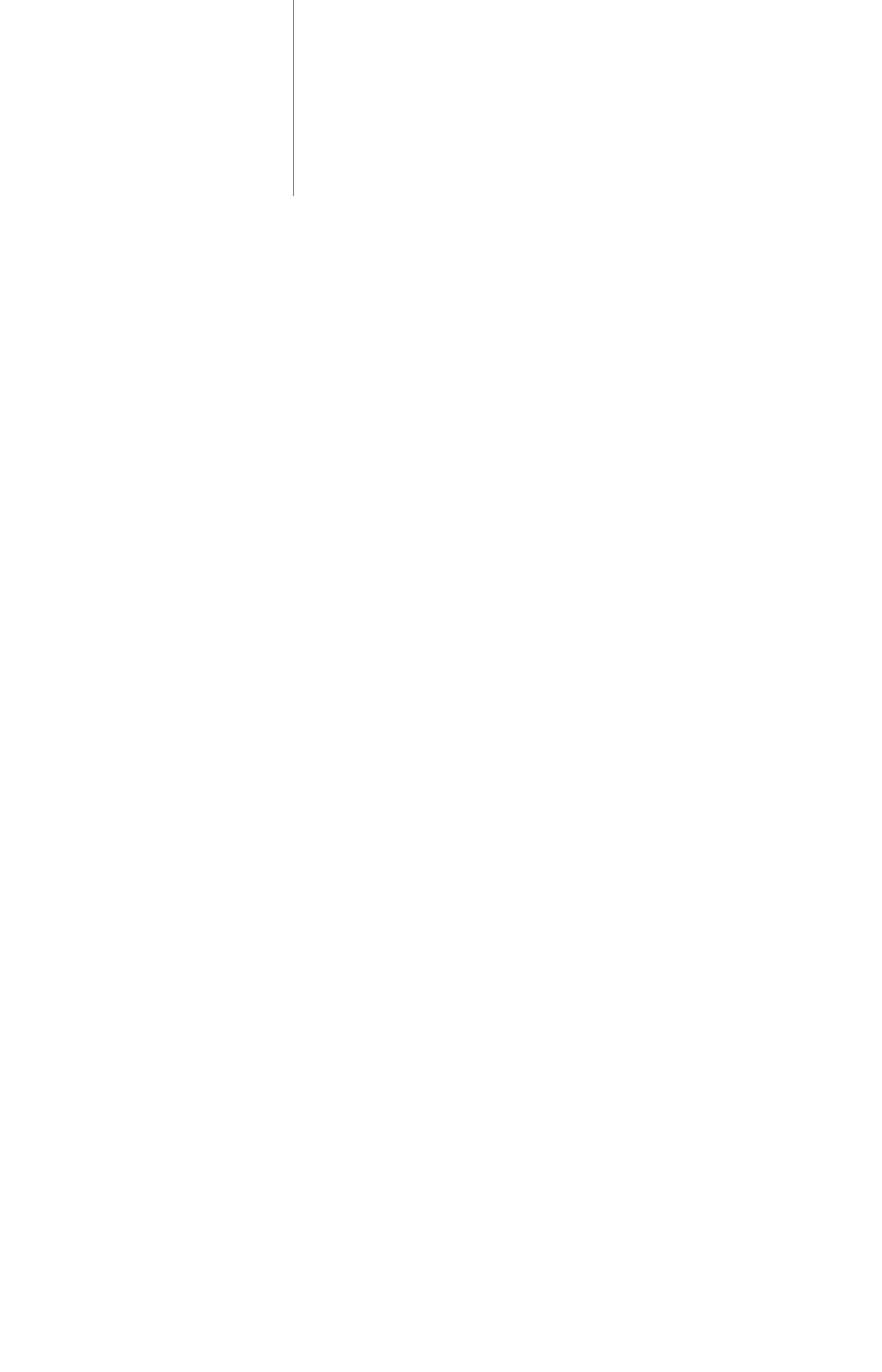

20×30cmサイズです。
演題番号スペースとしてご利用ください。
上端 20 cm 内には演題名，演者名，所属を明示ください。
ページ設定
幅　　90cm
高さ 140cm (演題スペース20cm含む）

A0サイズ
84.1cm x (118.9cm)